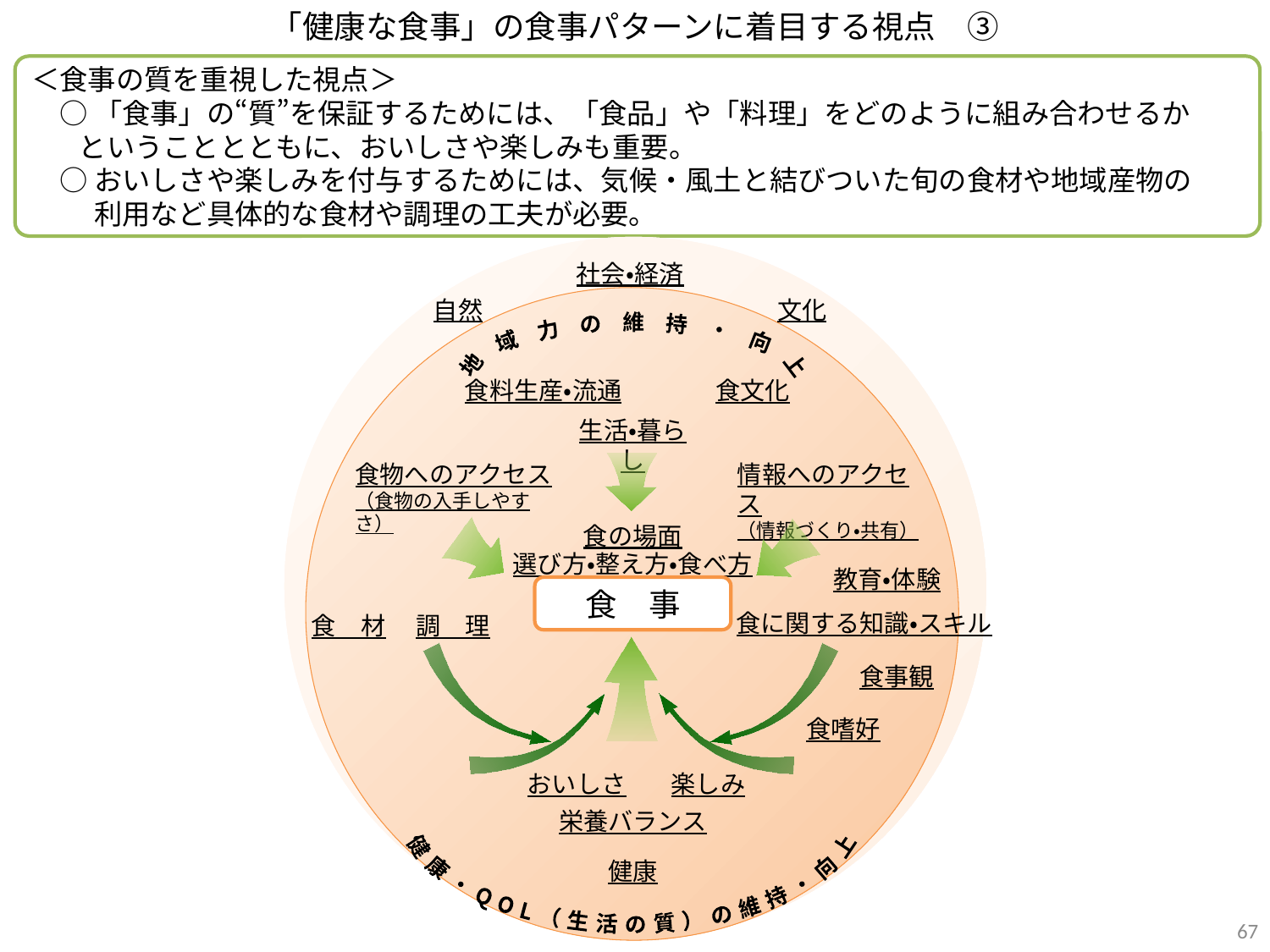

「健康な食事」の食事パターンに着目する視点　③
＜食事の質を重視した視点＞
　○ 「食事」の“質”を保証するためには、「食品」や「料理」をどのように組み合わせるか
　   ということとともに、おいしさや楽しみも重要。
　○ おいしさや楽しみを付与するためには、気候・風土と結びついた旬の食材や地域産物の
　　 利用など具体的な食材や調理の工夫が必要。

社会・経済

自然
文化
 地　域　力　の　維　持　・　向　上
食料生産・流通
食文化
生活・暮らし
食物へのアクセス
（食物の入手しやすさ）
情報へのアクセス
（情報づくり・共有）

食の場面

選び方・整え方・食べ方
教育・体験
食　事
食に関する知識・スキル
食　材
調　理

食事観

　健 康 ・ Q O L （ 生 活 の 質 ） の 維 持 ・ 向 上
食嗜好
おいしさ
楽しみ
栄養バランス
健康
67